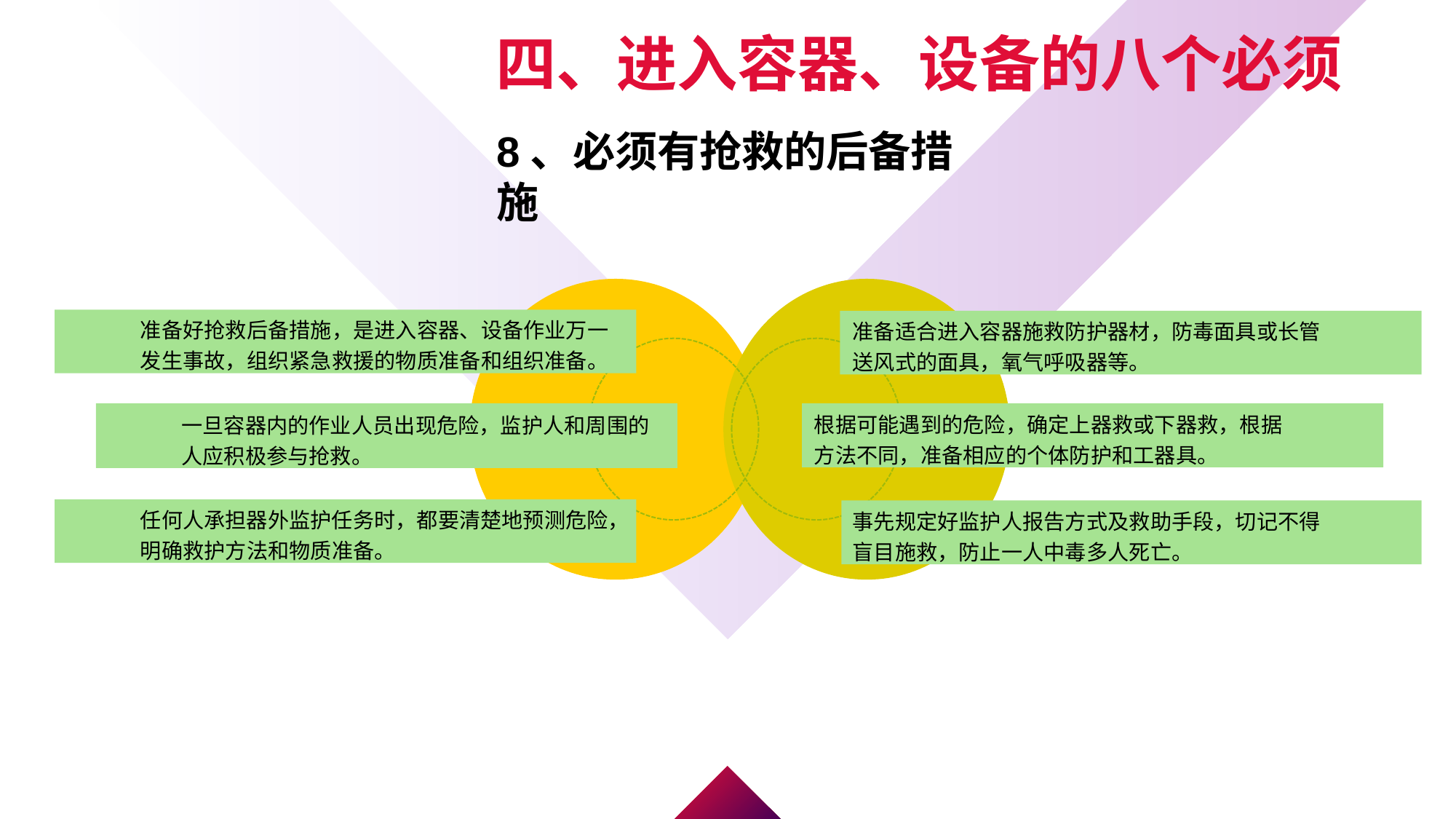

四、进入容器、设备的八个必须
8、必须有抢救的后备措施

准备好抢救后备措施，是进入容器、设备作业万一发生事故，组织紧急救援的物质准备和组织准备。
准备适合进入容器施救防护器材，防毒面具或长管送风式的面具，氧气呼吸器等。

一旦容器内的作业人员出现危险，监护人和周围的人应积极参与抢救。
根据可能遇到的危险，确定上器救或下器救，根据方法不同，准备相应的个体防护和工器具。
任何人承担器外监护任务时，都要清楚地预测危险，明确救护方法和物质准备。
事先规定好监护人报告方式及救助手段，切记不得盲目施救，防止一人中毒多人死亡。